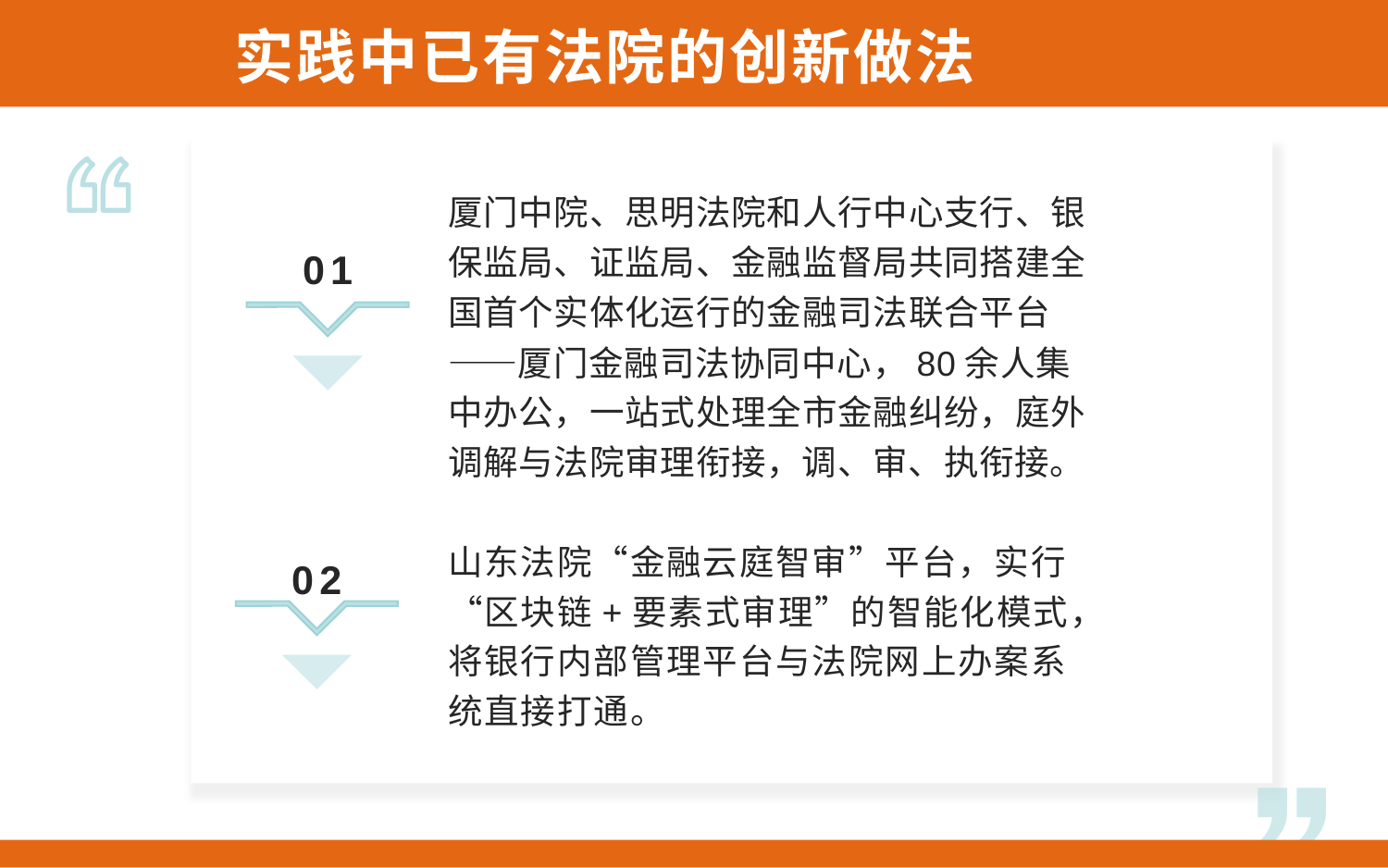

实践中已有法院的创新做法

01
厦门中院、思明法院和人行中心支行、银保监局、证监局、金融监督局共同搭建全国首个实体化运行的金融司法联合平台——厦门金融司法协同中心，80余人集中办公，一站式处理全市金融纠纷，庭外调解与法院审理衔接，调、审、执衔接。

02
山东法院“金融云庭智审”平台，实行“区块链+要素式审理”的智能化模式，将银行内部管理平台与法院网上办案系统直接打通。